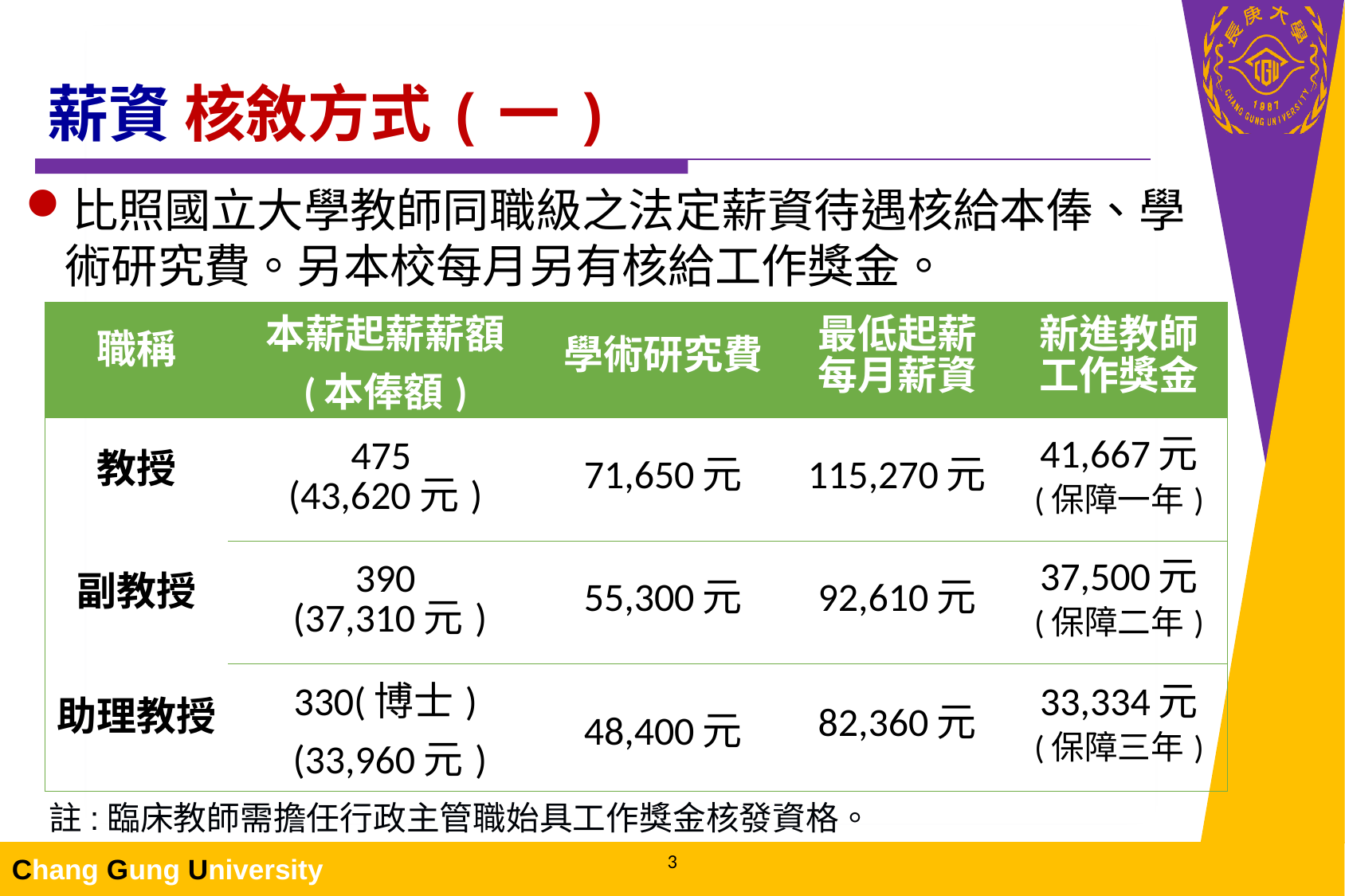

# 薪資 核敘方式(一)
比照國立大學教師同職級之法定薪資待遇核給本俸、學術研究費。另本校每月另有核給工作獎金。
| 職稱 | 本薪起薪薪額 (本俸額) | 學術研究費 | 最低起薪 每月薪資 | 新進教師工作獎金 |
| --- | --- | --- | --- | --- |
| 教授 | 475 (43,620元) | 71,650元 | 115,270元 | 41,667元 (保障一年) |
| 副教授 | 390 (37,310元) | 55,300元 | 92,610元 | 37,500元 (保障二年) |
| 助理教授 | 330(博士) (33,960元) | 48,400元 | 82,360元 | 33,334元 (保障三年) |
註:臨床教師需擔任行政主管職始具工作獎金核發資格。
3